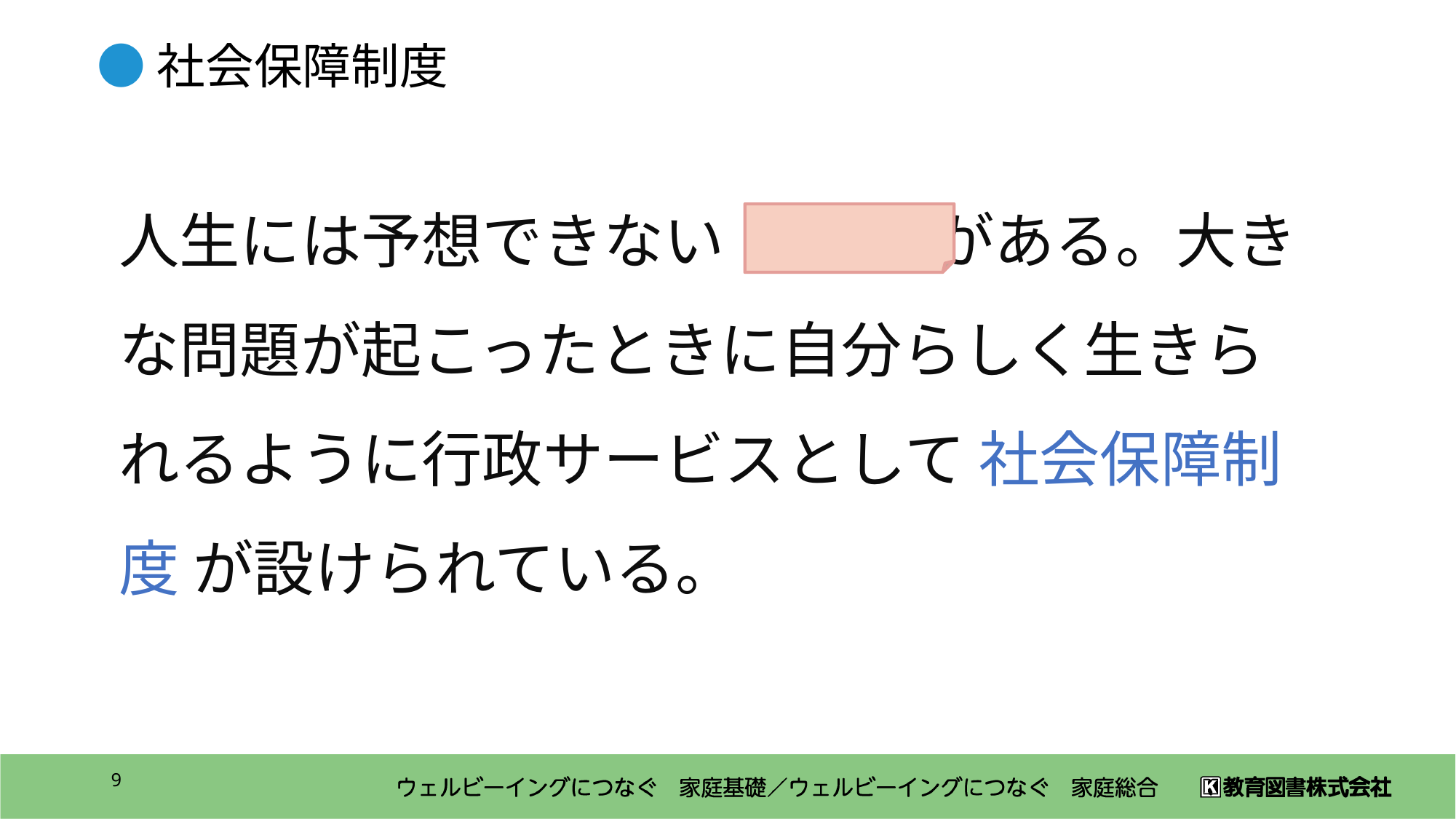

●社会保障制度
人生には予想できない リスク がある。大きな問題が起こったときに自分らしく生きられるように行政サービスとして 社会保障制度 が設けられている。

9